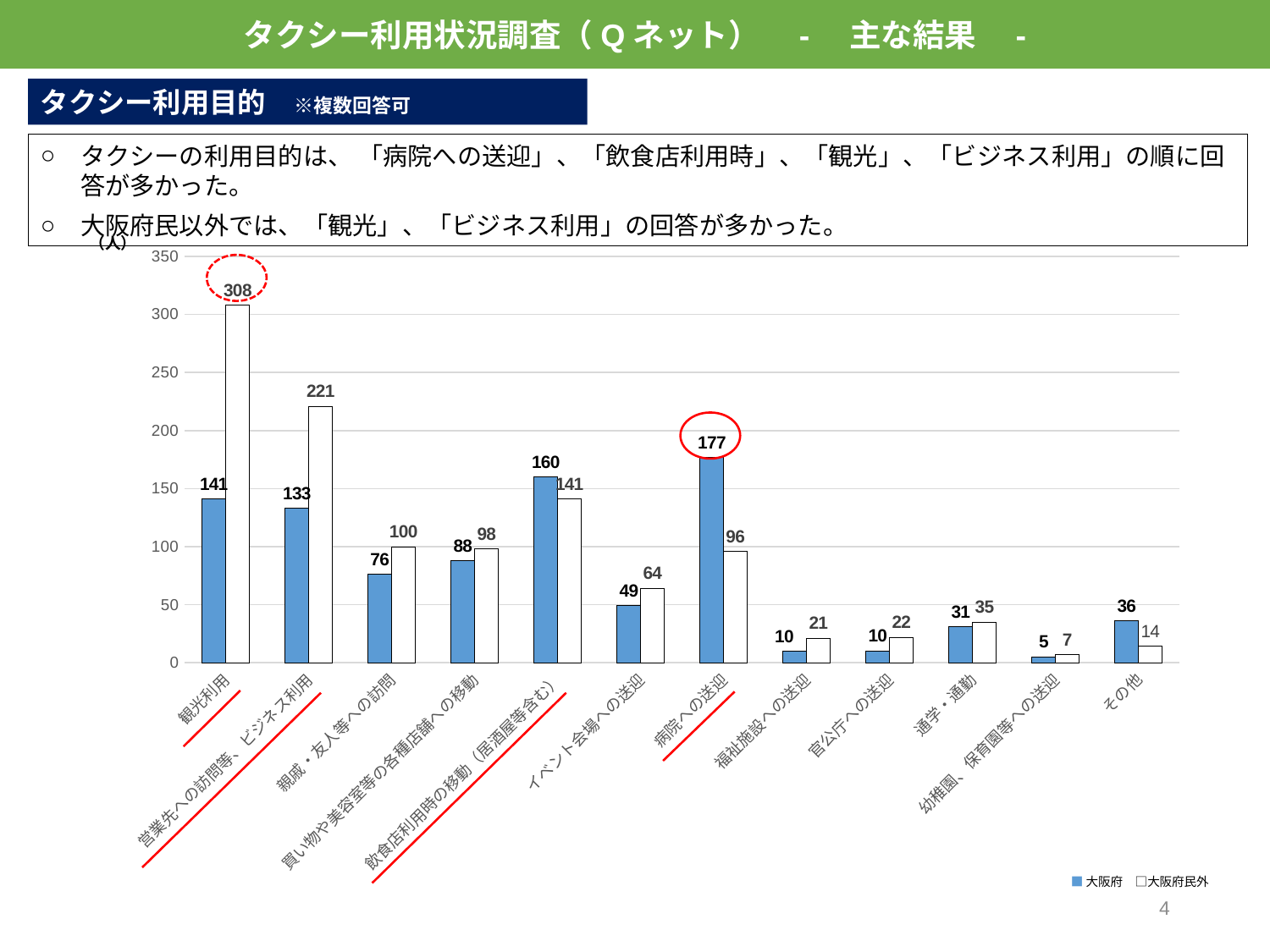

タクシー利用状況調査（Qネット）　-　主な結果　-
タクシー利用目的　※複数回答可
タクシーの利用目的は、 「病院への送迎」、「飲食店利用時」、「観光」、「ビジネス利用」の順に回答が多かった。
大阪府民以外では、「観光」、「ビジネス利用」の回答が多かった。
（人）

### Chart

| Category |  |  |
|---|---|---|
| 観光利用 | 141.0 | 308.0 |
| 営業先への訪問等、ビジネス利用 | 133.0 | 221.0 |
| 親戚・友人等への訪問 | 76.0 | 100.0 |
| 買い物や美容室等の各種店舗への移動 | 88.0 | 98.0 |
| 飲食店利用時の移動（居酒屋等含む） | 160.0 | 141.0 |
| イベント会場への送迎 | 49.0 | 64.0 |
| 病院への送迎 | 177.0 | 96.0 |
| 福祉施設への送迎 | 10.0 | 21.0 |
| 官公庁への送迎 | 10.0 | 22.0 |
| 通学・通勤 | 31.0 | 35.0 |
| 幼稚園、保育園等への送迎 | 5.0 | 7.0 |
| その他 | 36.0 | 14.0 |

■大阪府　□大阪府民外
4